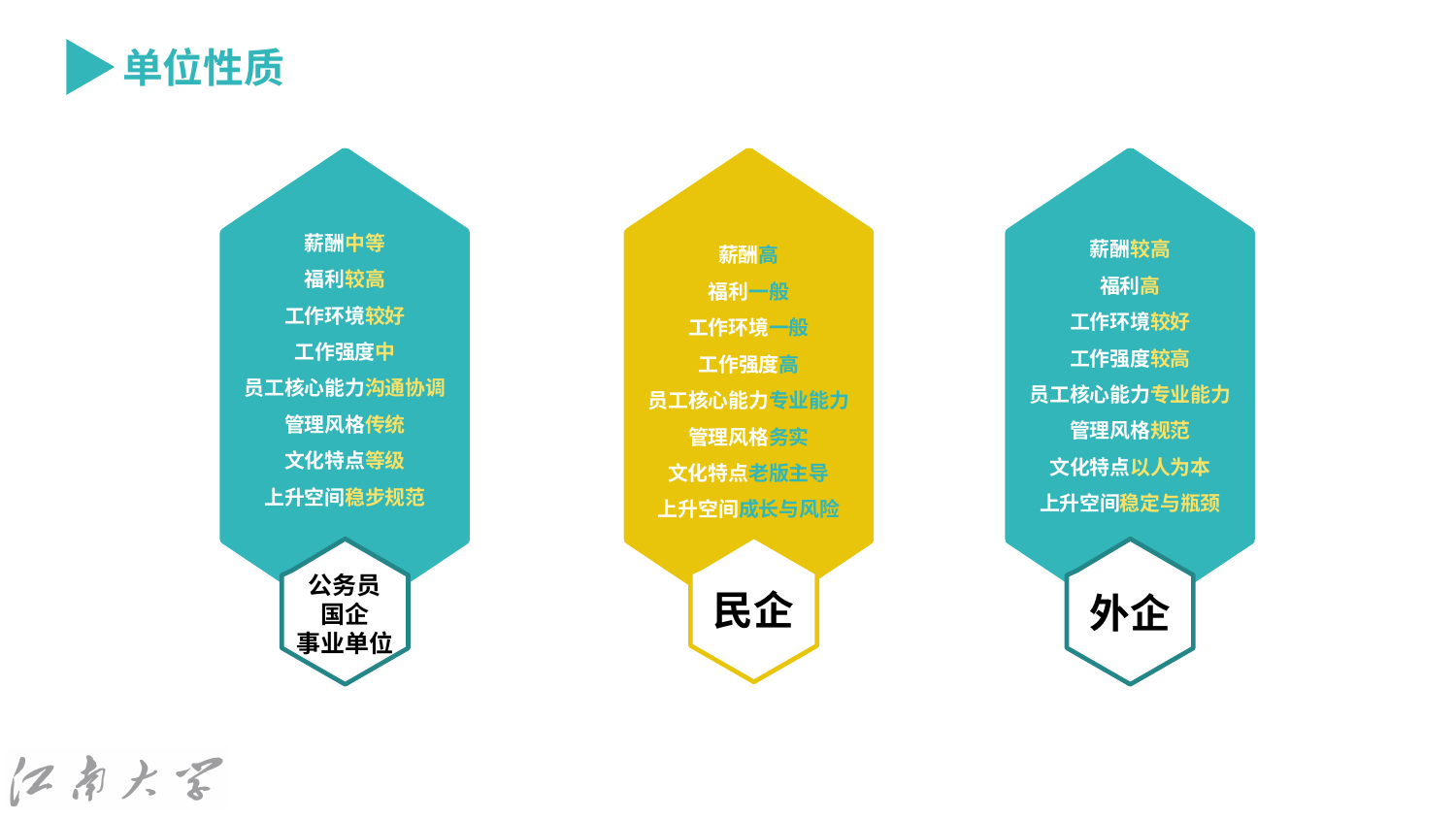

单位性质

薪酬中等
福利较高
工作环境较好
工作强度中
员工核心能力沟通协调
管理风格传统
文化特点等级
上升空间稳步规范

薪酬高
福利一般
工作环境一般
工作强度高
员工核心能力专业能力
管理风格务实
文化特点老版主导
上升空间成长与风险

薪酬较高
福利高
工作环境较好
工作强度较高
员工核心能力专业能力
管理风格规范
文化特点以人为本
上升空间稳定与瓶颈

公务员
国企
事业单位
民企
外企